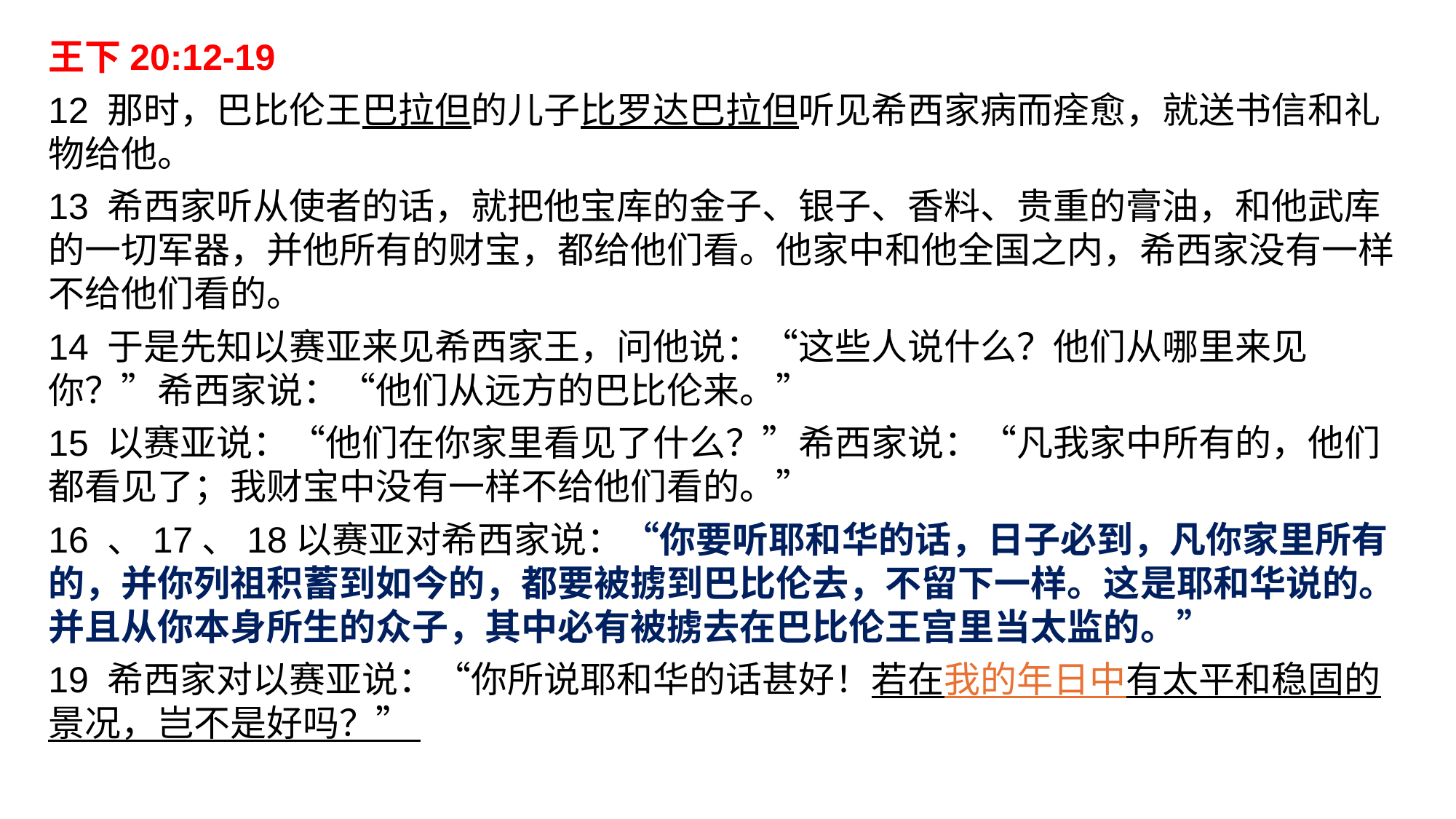

王下20:12-19
12 那时，巴比伦王巴拉但的儿子比罗达巴拉但听见希西家病而痊愈，就送书信和礼物给他。
13 希西家听从使者的话，就把他宝库的金子、银子、香料、贵重的膏油，和他武库的一切军器，并他所有的财宝，都给他们看。他家中和他全国之内，希西家没有一样不给他们看的。
14 于是先知以赛亚来见希西家王，问他说：“这些人说什么？他们从哪里来见你？”希西家说：“他们从远方的巴比伦来。”
15 以赛亚说：“他们在你家里看见了什么？”希西家说：“凡我家中所有的，他们都看见了；我财宝中没有一样不给他们看的。”
16 、17、18以赛亚对希西家说：“你要听耶和华的话，日子必到，凡你家里所有的，并你列祖积蓄到如今的，都要被掳到巴比伦去，不留下一样。这是耶和华说的。 并且从你本身所生的众子，其中必有被掳去在巴比伦王宫里当太监的。”
19 希西家对以赛亚说：“你所说耶和华的话甚好！若在我的年日中有太平和稳固的景况，岂不是好吗？”